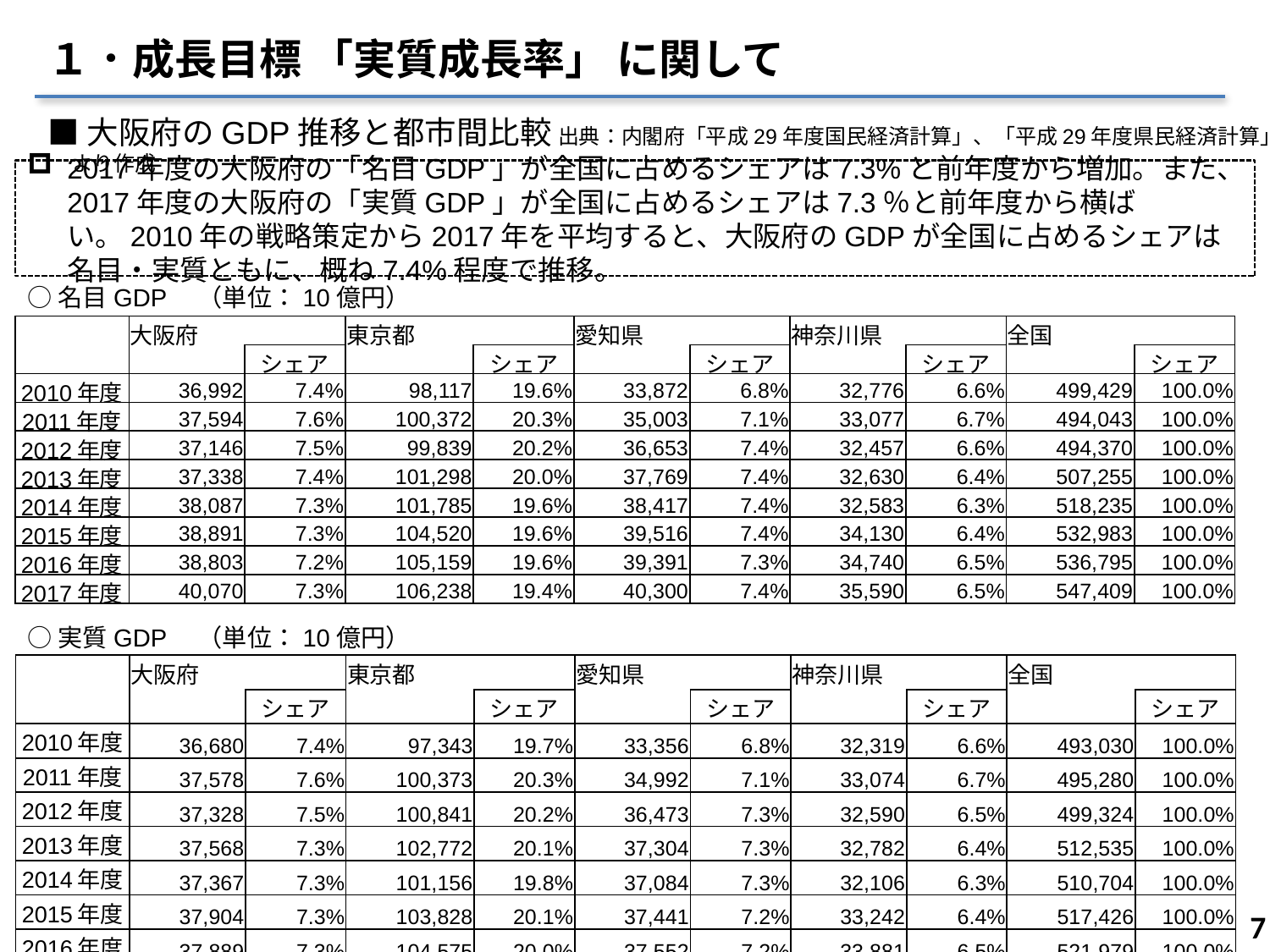

１．成長目標 「実質成長率」 に関して
■大阪府のGDP推移と都市間比較 出典：内閣府「平成29年度国民経済計算」、「平成29年度県民経済計算」より作成
2017年度の大阪府の「名目GDP」が全国に占めるシェアは7.3%と前年度から増加。また、2017年度の大阪府の「実質GDP」が全国に占めるシェアは7.3％と前年度から横ばい。2010年の戦略策定から2017年を平均すると、大阪府のGDPが全国に占めるシェアは名目・実質ともに、概ね7.4%程度で推移。
○名目GDP　（単位：10億円）
|  | 大阪府 |  | 東京都 |  | 愛知県 |  | 神奈川県 |  | 全国 |  |
| --- | --- | --- | --- | --- | --- | --- | --- | --- | --- | --- |
|  |  | シェア |  | シェア |  | シェア |  | シェア |  | シェア |
| 2010年度 | 36,992 | 7.4% | 98,117 | 19.6% | 33,872 | 6.8% | 32,776 | 6.6% | 499,429 | 100.0% |
| 2011年度 | 37,594 | 7.6% | 100,372 | 20.3% | 35,003 | 7.1% | 33,077 | 6.7% | 494,043 | 100.0% |
| 2012年度 | 37,146 | 7.5% | 99,839 | 20.2% | 36,653 | 7.4% | 32,457 | 6.6% | 494,370 | 100.0% |
| 2013年度 | 37,338 | 7.4% | 101,298 | 20.0% | 37,769 | 7.4% | 32,630 | 6.4% | 507,255 | 100.0% |
| 2014年度 | 38,087 | 7.3% | 101,785 | 19.6% | 38,417 | 7.4% | 32,583 | 6.3% | 518,235 | 100.0% |
| 2015年度 | 38,891 | 7.3% | 104,520 | 19.6% | 39,516 | 7.4% | 34,130 | 6.4% | 532,983 | 100.0% |
| 2016年度 | 38,803 | 7.2% | 105,159 | 19.6% | 39,391 | 7.3% | 34,740 | 6.5% | 536,795 | 100.0% |
| 2017年度 | 40,070 | 7.3% | 106,238 | 19.4% | 40,300 | 7.4% | 35,590 | 6.5% | 547,409 | 100.0% |
○実質GDP　（単位：10億円）
|  | 大阪府 |  | 東京都 |  | 愛知県 |  | 神奈川県 |  | 全国 |  |
| --- | --- | --- | --- | --- | --- | --- | --- | --- | --- | --- |
|  |  | シェア |  | シェア |  | シェア |  | シェア |  | シェア |
| 2010年度 | 36,680 | 7.4% | 97,343 | 19.7% | 33,356 | 6.8% | 32,319 | 6.6% | 493,030 | 100.0% |
| 2011年度 | 37,578 | 7.6% | 100,373 | 20.3% | 34,992 | 7.1% | 33,074 | 6.7% | 495,280 | 100.0% |
| 2012年度 | 37,328 | 7.5% | 100,841 | 20.2% | 36,473 | 7.3% | 32,590 | 6.5% | 499,324 | 100.0% |
| 2013年度 | 37,568 | 7.3% | 102,772 | 20.1% | 37,304 | 7.3% | 32,782 | 6.4% | 512,535 | 100.0% |
| 2014年度 | 37,367 | 7.3% | 101,156 | 19.8% | 37,084 | 7.3% | 32,106 | 6.3% | 510,704 | 100.0% |
| 2015年度 | 37,904 | 7.3% | 103,828 | 20.1% | 37,441 | 7.2% | 33,242 | 6.4% | 517,426 | 100.0% |
| 2016年度 | 37,889 | 7.3% | 104,575 | 20.0% | 37,552 | 7.2% | 33,881 | 6.5% | 521,979 | 100.0% |
| 2017年度 | 38,975 | 7.3% | 105,377 | 19.8% | 38,625 | 7.3% | 34,636 | 6.5% | 531,678 | 100.0% |
7